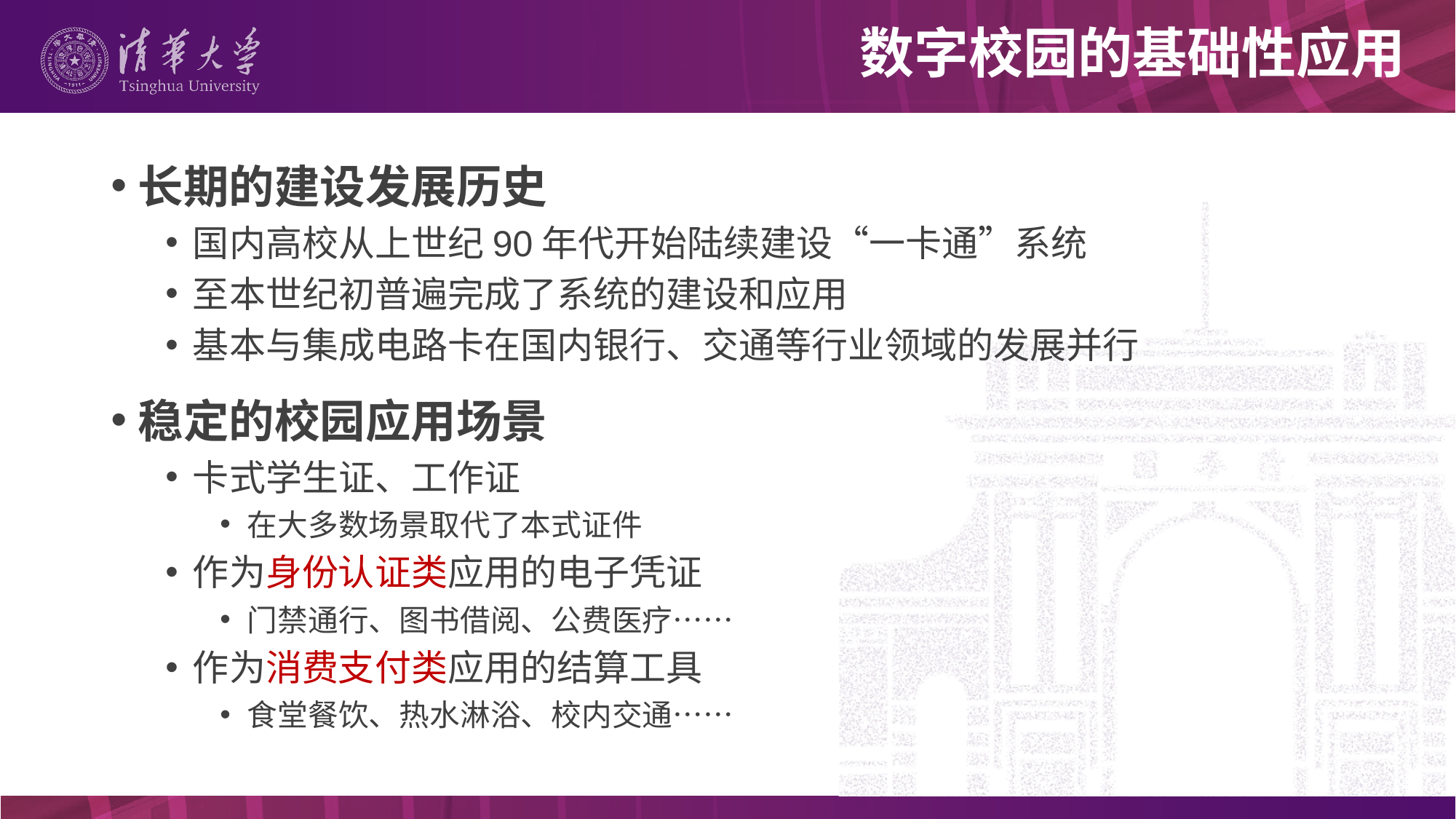

# 数字校园的基础性应用
长期的建设发展历史
国内高校从上世纪90年代开始陆续建设“一卡通”系统
至本世纪初普遍完成了系统的建设和应用
基本与集成电路卡在国内银行、交通等行业领域的发展并行
稳定的校园应用场景
卡式学生证、工作证
在大多数场景取代了本式证件
作为身份认证类应用的电子凭证
门禁通行、图书借阅、公费医疗……
作为消费支付类应用的结算工具
食堂餐饮、热水淋浴、校内交通……